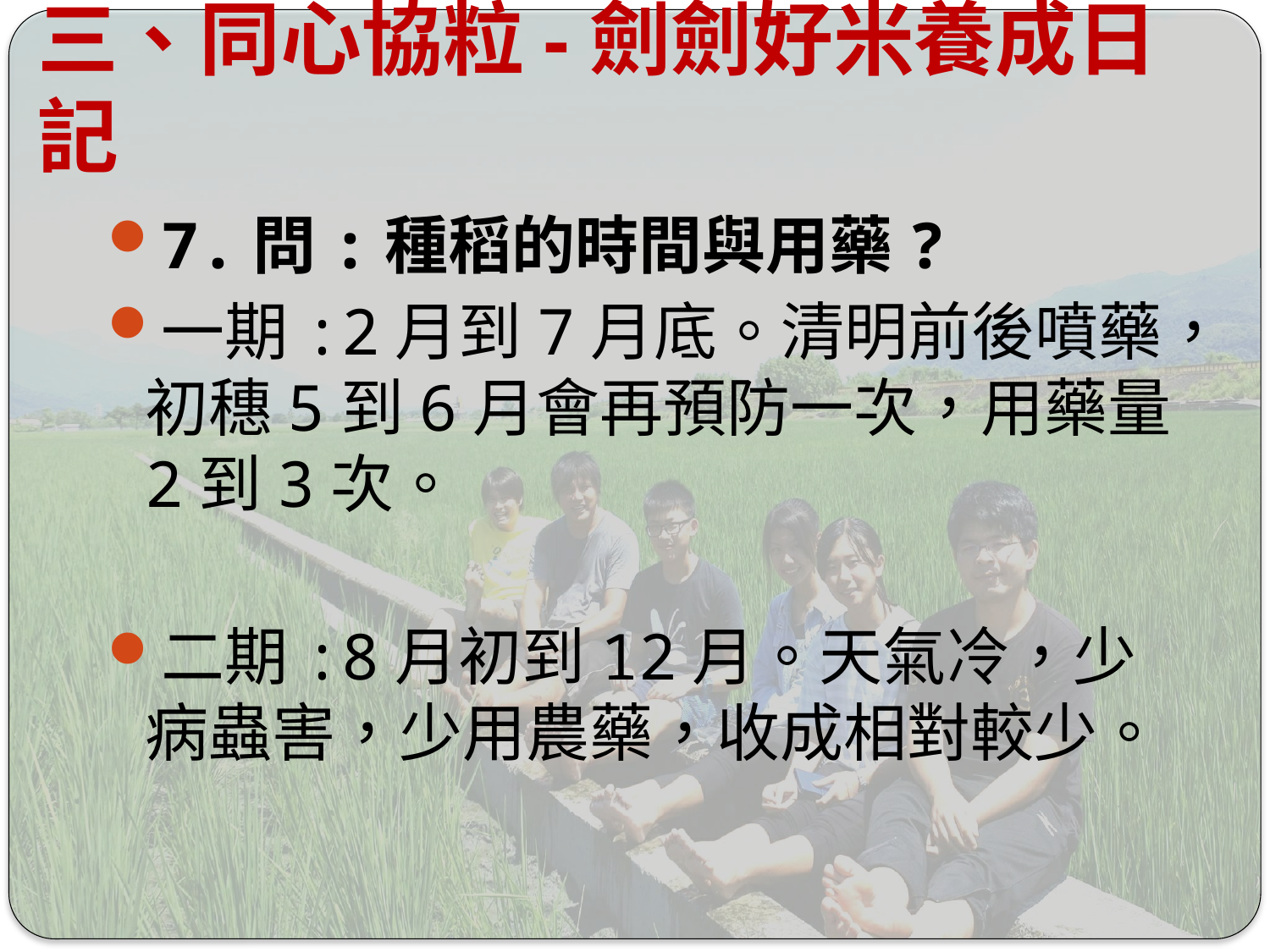

# 三、同心協粒-劍劍好米養成日記
7.問:種稻的時間與用藥?
一期:2月到7月底。清明前後噴藥，初穗5到6月會再預防一次，用藥量2到3次。

二期:8月初到12月。天氣冷，少病蟲害，少用農藥，收成相對較少。